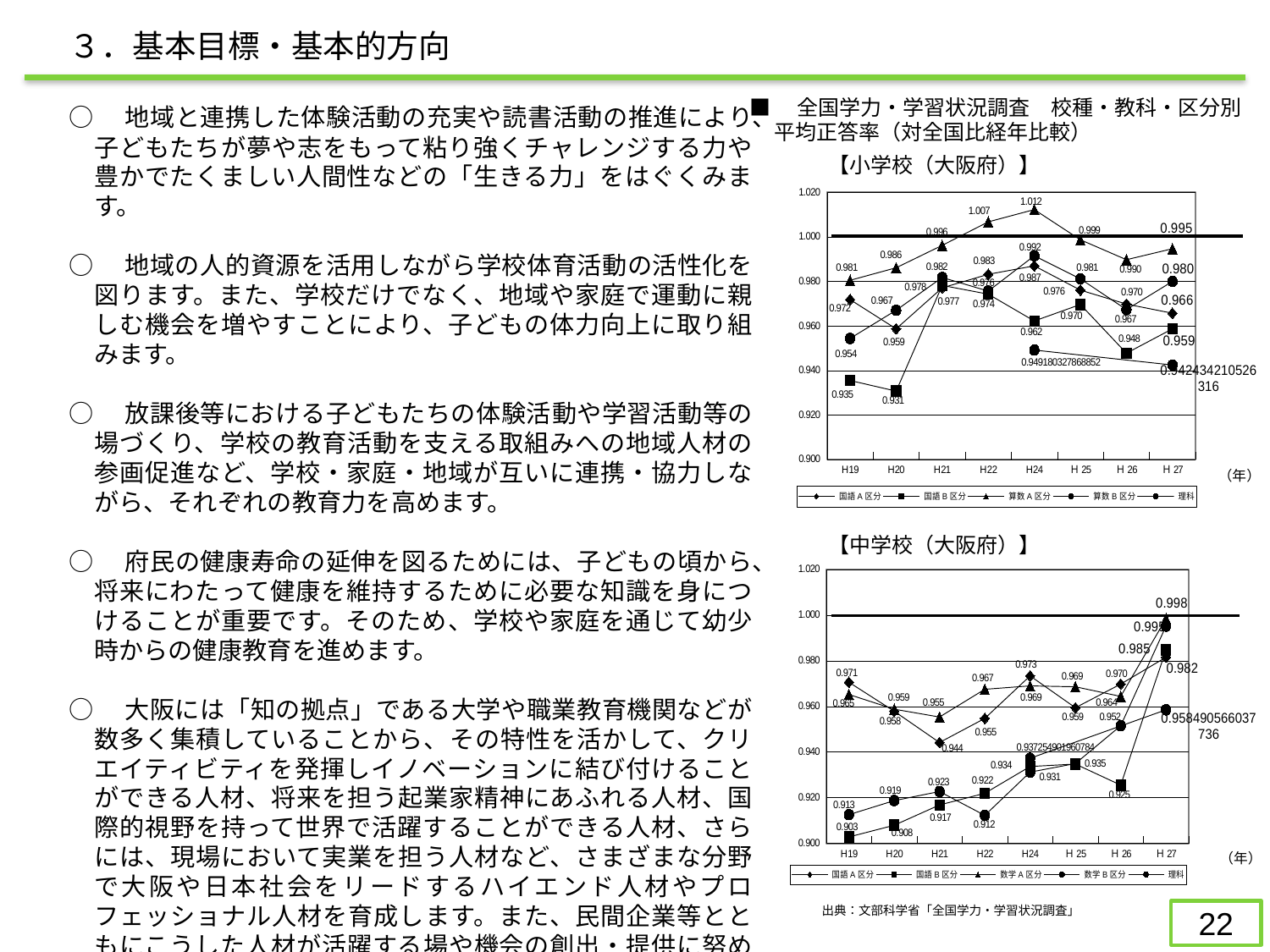

３．基本目標・基本的方向
■　全国学力・学習状況調査　校種・教科・区分別
平均正答率（対全国比経年比較）
○　地域と連携した体験活動の充実や読書活動の推進により、子どもたちが夢や志をもって粘り強くチャレンジする力や豊かでたくましい人間性などの「生きる力」をはぐくみます。

○　地域の人的資源を活用しながら学校体育活動の活性化を図ります。また、学校だけでなく、地域や家庭で運動に親しむ機会を増やすことにより、子どもの体力向上に取り組みます。

○　放課後等における子どもたちの体験活動や学習活動等の場づくり、学校の教育活動を支える取組みへの地域人材の参画促進など、学校・家庭・地域が互いに連携・協力しながら、それぞれの教育力を高めます。

○　府民の健康寿命の延伸を図るためには、子どもの頃から、将来にわたって健康を維持するために必要な知識を身につけることが重要です。そのため、学校や家庭を通じて幼少時からの健康教育を進めます。

○　大阪には「知の拠点」である大学や職業教育機関などが数多く集積していることから、その特性を活かして、クリエイティビティを発揮しイノベーションに結び付けることができる人材、将来を担う起業家精神にあふれる人材、国際的視野を持って世界で活躍することができる人材、さらには、現場において実業を担う人材など、さまざまな分野で大阪や日本社会をリードするハイエンド人材やプロフェッショナル人材を育成します。また、民間企業等とともにこうした人材が活躍する場や機会の創出・提供に努めます。
【小学校（大阪府）】

### Chart

| Category | 国語A区分 | 国語B区分 | 算数A区分 | 算数B区分 | 理科 |
|---|---|---|---|---|---|
| H19 | 0.9718482252141983 | 0.9354838709677419 | 0.9805115712545677 | 0.9544025157232705 | None |
| H20 | 0.9587155963302751 | 0.9306930693069307 | 0.9861495844875346 | 0.9670542635658914 | None |
| H21 | 0.9771101573676679 | 0.9782178217821782 | 0.9961880559085133 | 0.9817518248175182 | None |
| H22 | 0.9831932773109244 | 0.974293059125964 | 1.0067385444743935 | 0.975659229208925 | None |
| H24 | 0.987 | 0.9622302158273381 | 1.0122783083219646 | 0.9915110356536503 | 0.9491803278688524 |
| Ｈ25 | 0.9760765550239234 | 0.9696356275303644 | 0.9987046632124351 | 0.9811643835616438 | None |
| Ｈ26 | 0.9698216735253772 | 0.9477477477477477 | 0.9897567221510883 | 0.9673539518900343 | None |
| Ｈ27 | 0.9657142857142856 | 0.9587155963302751 | 0.9946808510638298 | 0.98 | 0.9424342105263158 |
（年）
【中学校（大阪府）】

### Chart

| Category | 国語A区分 | 国語B区分 | 数学A区分 | 数学B区分 | 理科 |
|---|---|---|---|---|---|
| H19 | 0.9705882352941178 | 0.9027777777777778 | 0.9652294853963839 | 0.9125412541254124 | None |
| H20 | 0.9578804347826088 | 0.9078947368421053 | 0.9587955625990491 | 0.9186991869918699 | None |
| H21 | 0.9441558441558442 | 0.9167785234899328 | 0.9553429027113237 | 0.9226713532513181 | None |
| H22 | 0.9547270306258323 | 0.9218989280245024 | 0.9674922600619196 | 0.9122401847575058 | None |
| H24 | 0.973368841544607 | 0.9336492890995262 | 0.969 | 0.9311740890688259 | 0.9372549019607842 |
| Ｈ25 | 0.9594240837696334 | 0.9347181008902077 | 0.9686028257456829 | 0.9349397590361445 | None |
| Ｈ26 | 0.9697732997481108 | 0.9254901960784314 | 0.9643916913946586 | 0.9515050167224081 | None |
| Ｈ27 | 0.9815303430079156 | 0.9848024316109423 | 0.998447204968944 | 0.9951923076923076 | 0.9584905660377357 |
（年）
出典：文部科学省「全国学力・学習状況調査」
22